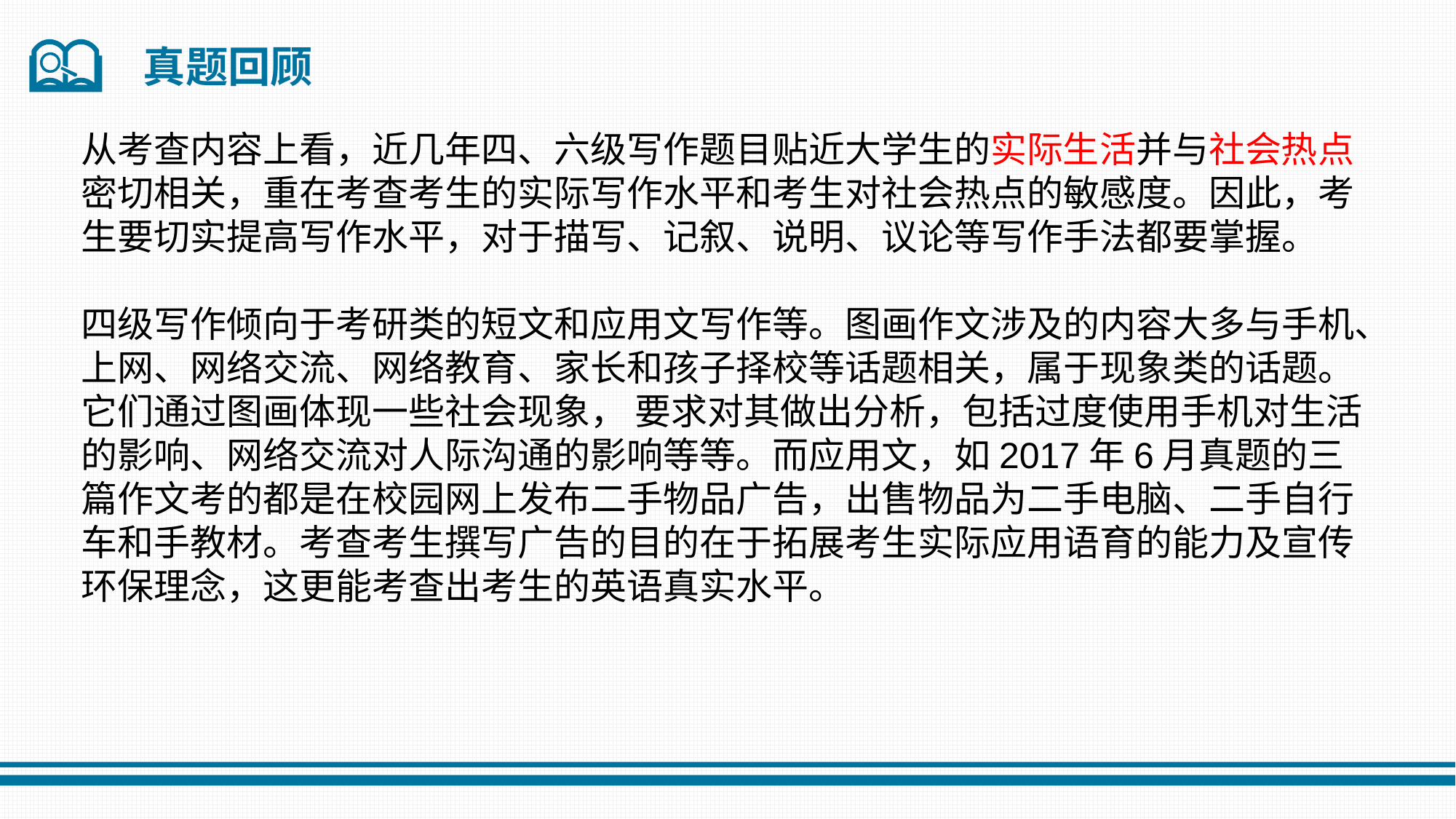

真题回顾
从考查内容上看，近几年四、六级写作题目贴近大学生的实际生活并与社会热点密切相关，重在考查考生的实际写作水平和考生对社会热点的敏感度。因此，考生要切实提高写作水平，对于描写、记叙、说明、议论等写作手法都要掌握。

四级写作倾向于考研类的短文和应用文写作等。图画作文涉及的内容大多与手机、上网、网络交流、网络教育、家长和孩子择校等话题相关，属于现象类的话题。它们通过图画体现一些社会现象， 要求对其做出分析，包括过度使用手机对生活的影响、网络交流对人际沟通的影响等等。而应用文，如2017年6月真题的三篇作文考的都是在校园网上发布二手物品广告，出售物品为二手电脑、二手自行车和手教材。考查考生撰写广告的目的在于拓展考生实际应用语育的能力及宣传环保理念，这更能考查出考生的英语真实水平。